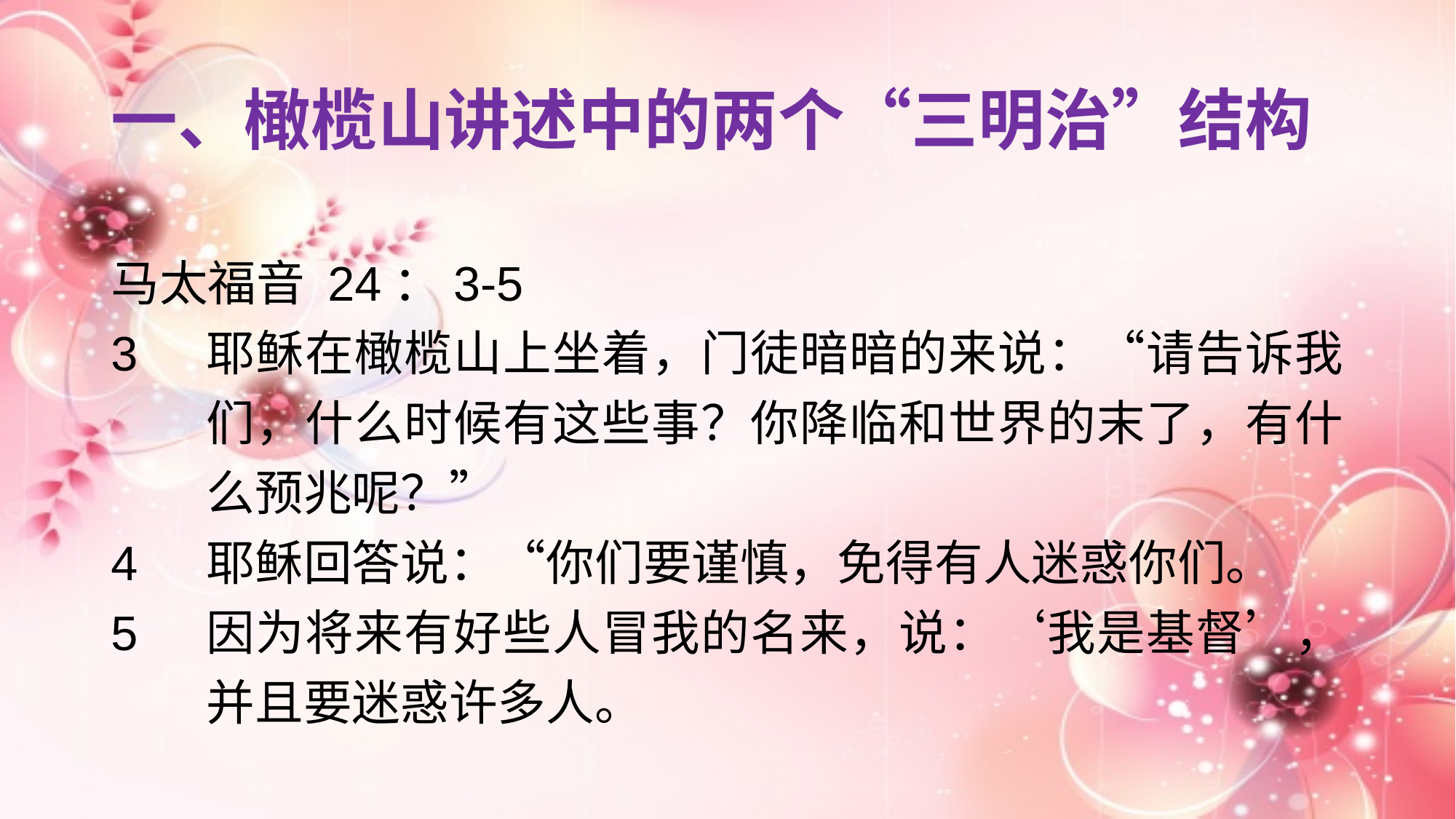

# 一、橄榄山讲述中的两个“三明治”结构

马太福音 24：3-5
耶稣在橄榄山上坐着，门徒暗暗的来说：“请告诉我们，什么时候有这些事？你降临和世界的末了，有什么预兆呢？”
耶稣回答说：“你们要谨慎，免得有人迷惑你们。
因为将来有好些人冒我的名来，说：‘我是基督’，并且要迷惑许多人。